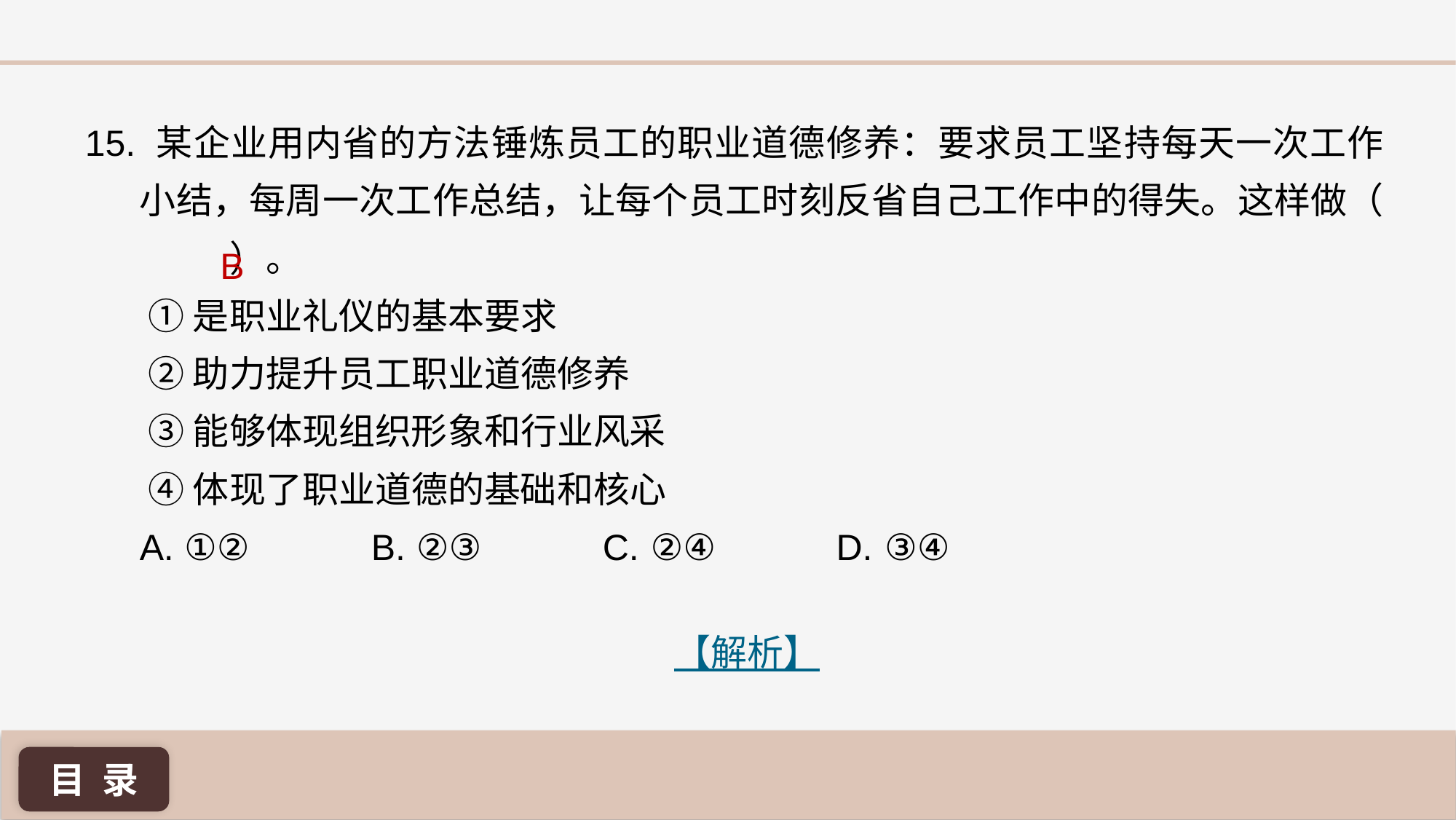

15. 某企业用内省的方法锤炼员工的职业道德修养：要求员工坚持每天一次工作小结，每周一次工作总结，让每个员工时刻反省自己工作中的得失。这样做（            ）。
	 ①是职业礼仪的基本要求
	 ②助力提升员工职业道德修养
	 ③能够体现组织形象和行业风采
	 ④体现了职业道德的基础和核心
A. ①②            B. ②③            C. ②④            D. ③④
B
【解析】